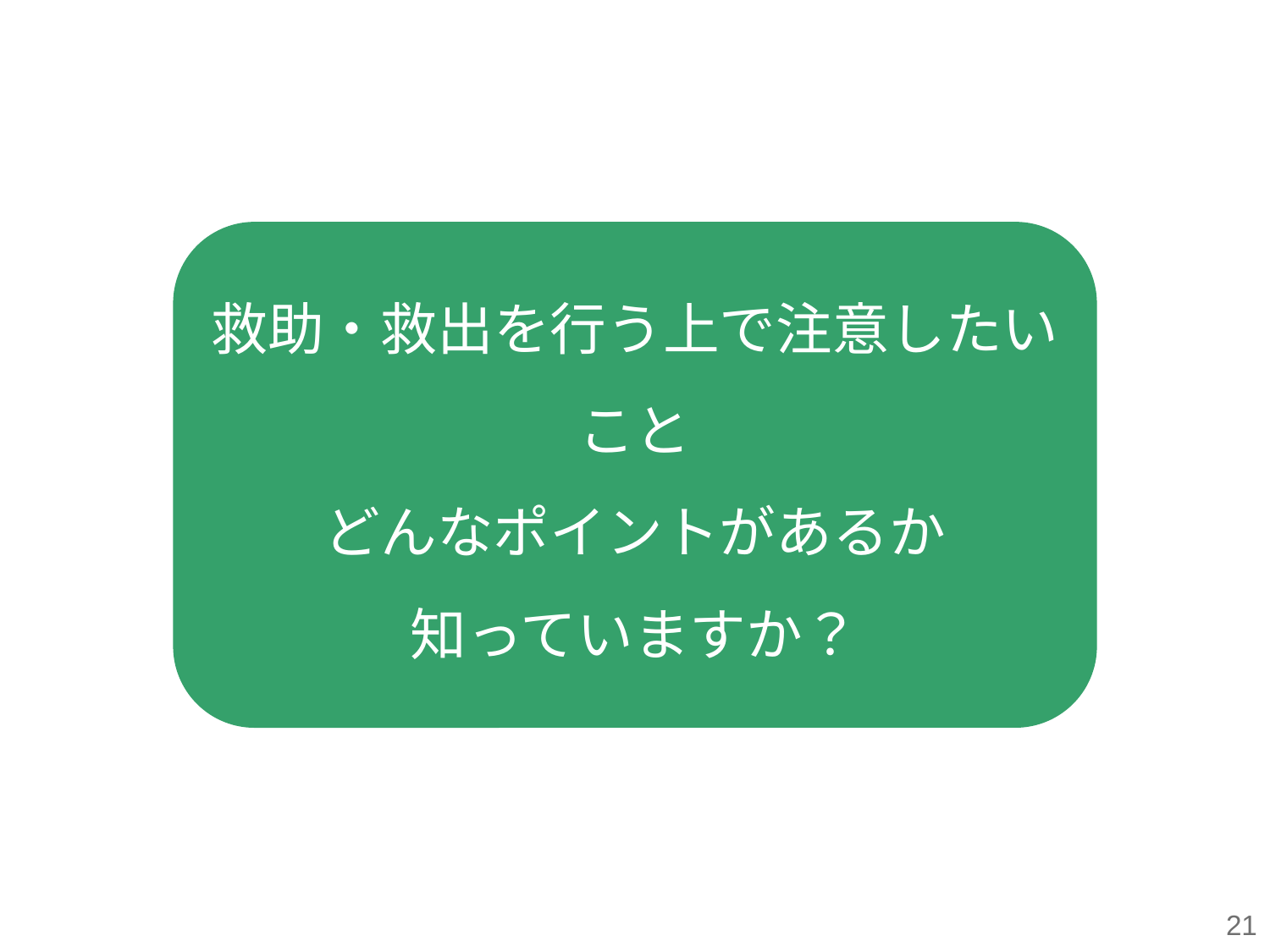

救助・救出を行う上で注意したいこと
どんなポイントがあるか
知っていますか？
21